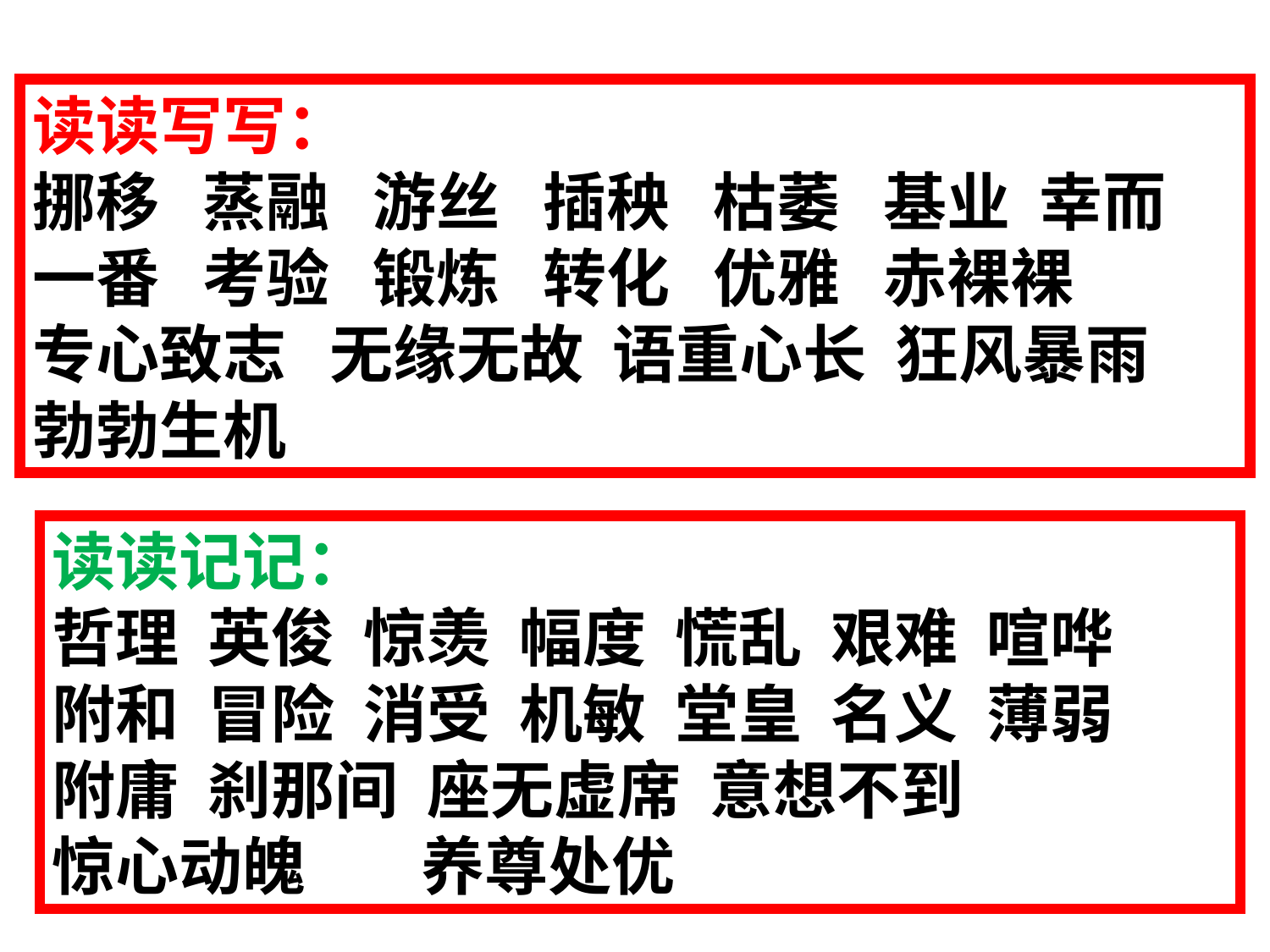

读读写写：
挪移   蒸融   游丝   插秧   枯萎   基业  幸而
一番   考验   锻炼   转化   优雅   赤裸裸
专心致志   无缘无故  语重心长  狂风暴雨
勃勃生机
读读记记：
哲理  英俊  惊羡  幅度  慌乱  艰难  喧哗
附和  冒险  消受  机敏  堂皇  名义  薄弱
附庸  刹那间  座无虚席  意想不到
惊心动魄        养尊处优